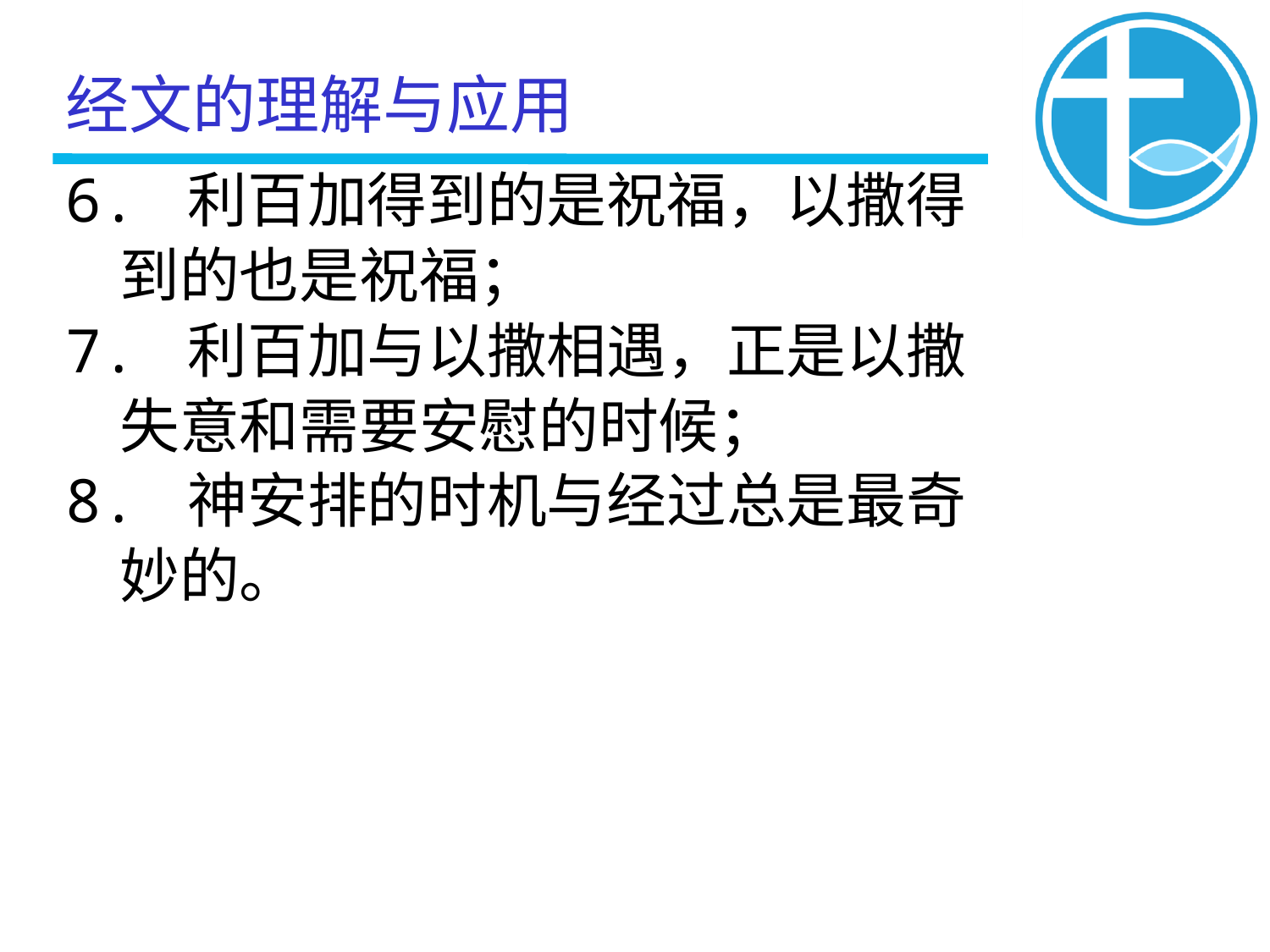

经文的理解与应用
6. 利百加得到的是祝福，以撒得
   到的也是祝福；
7. 利百加与以撒相遇，正是以撒
   失意和需要安慰的时候；
8. 神安排的时机与经过总是最奇
   妙的。